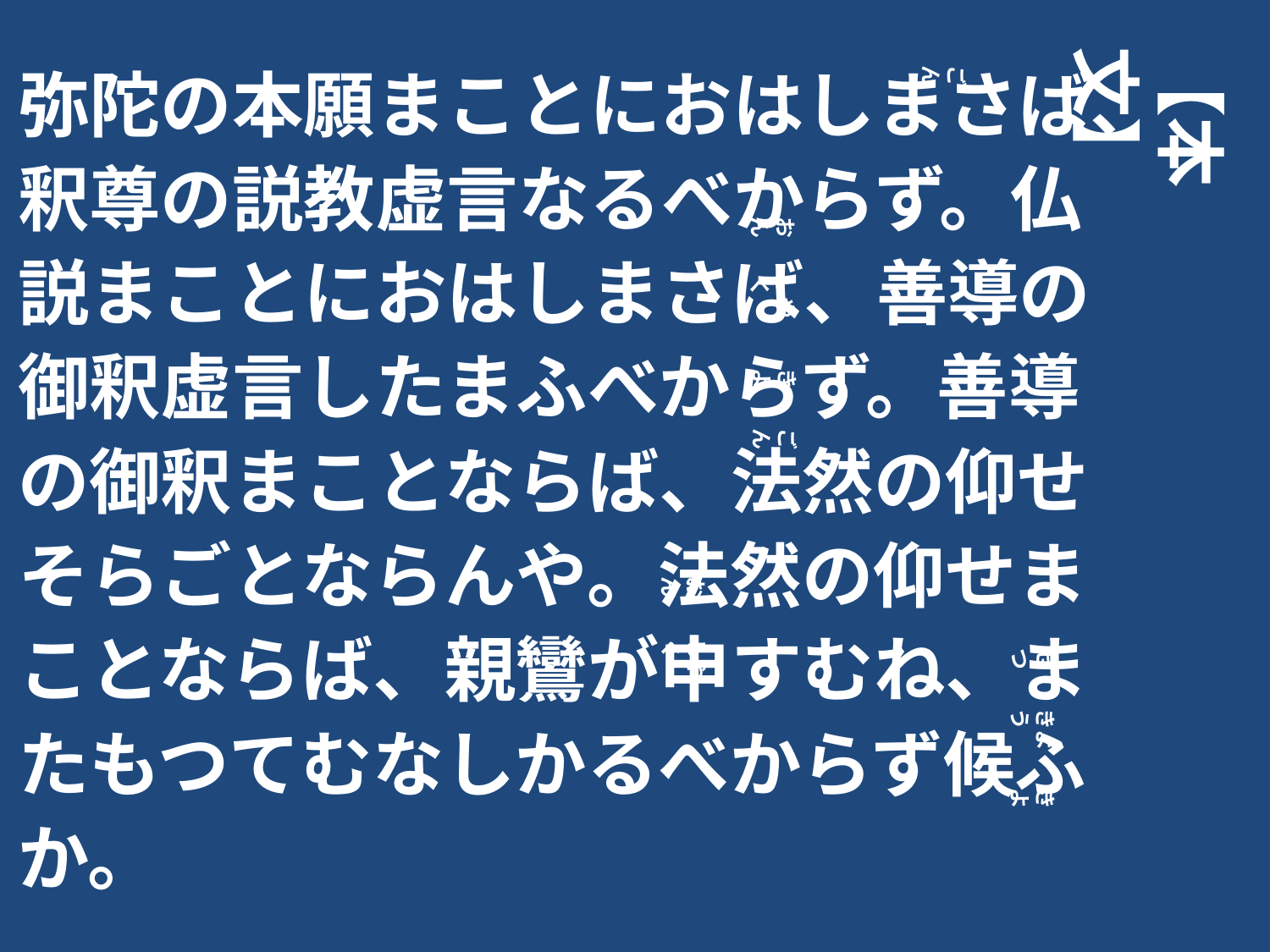

【本文】
弥陀の本願まことにおはしまさば、釈尊の説教虚言なるべからず。仏説まことにおはしまさば、善導の御釈虚言したまふべからず。善導の御釈まことならば、法然の仰せそらごとならんや。法然の仰せまことならば、親鸞が申すむね、またもつてむなしかるべからず候ふか。
ごん
おん
しやく
きよ
ごん
おん
しやく
せつ
きよう
きよ